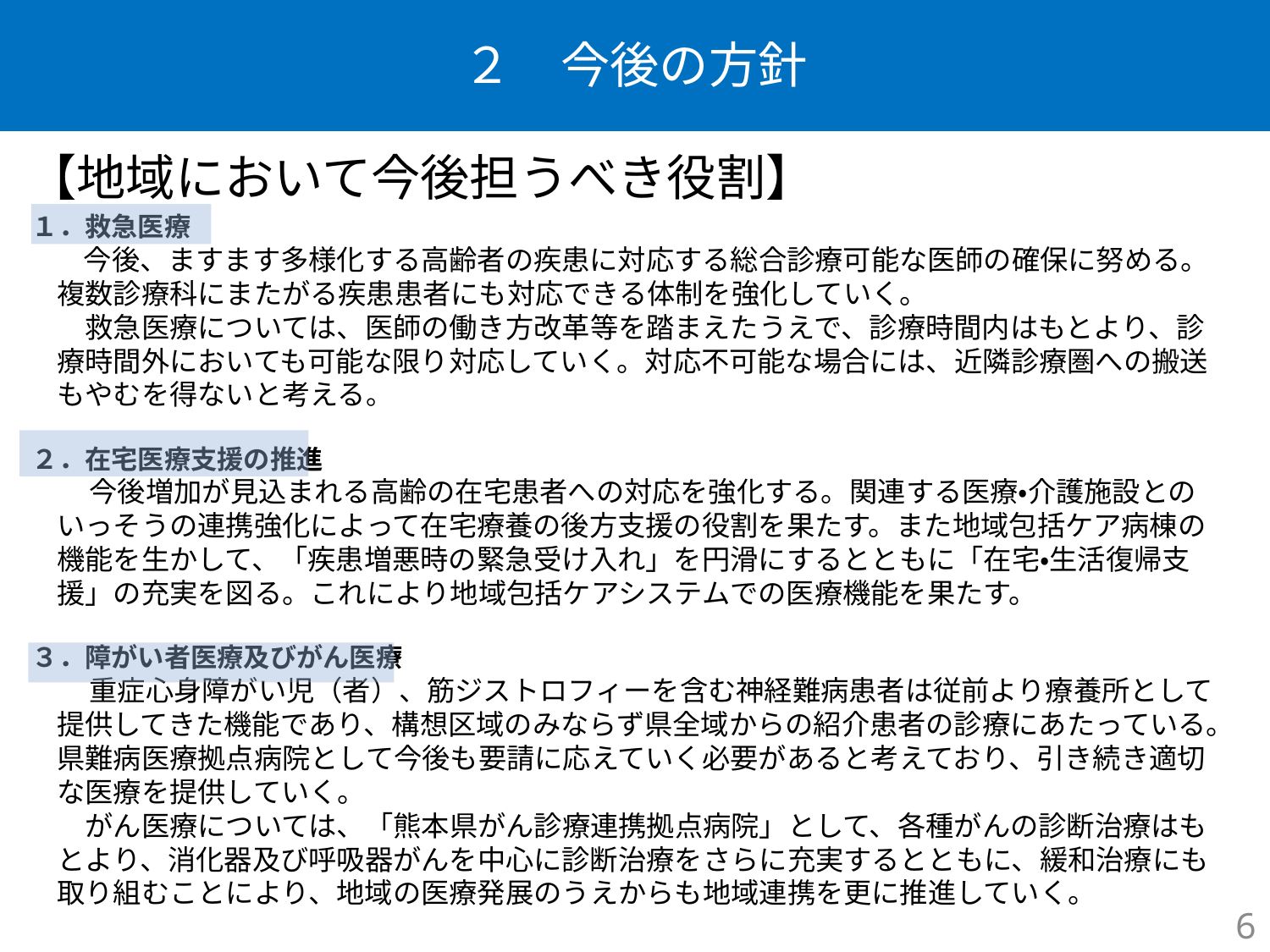

# ２　今後の方針
【地域において今後担うべき役割】

１．救急医療
　今後、ますます多様化する高齢者の疾患に対応する総合診療可能な医師の確保に努める。複数診療科にまたがる疾患患者にも対応できる体制を強化していく。
　救急医療については、医師の働き方改革等を踏まえたうえで、診療時間内はもとより、診療時間外においても可能な限り対応していく。対応不可能な場合には、近隣診療圏への搬送もやむを得ないと考える。

２．在宅医療支援の推進
　 今後増加が見込まれる高齢の在宅患者への対応を強化する。関連する医療・介護施設とのいっそうの連携強化によって在宅療養の後方支援の役割を果たす。また地域包括ケア病棟の機能を生かして、「疾患増悪時の緊急受け入れ」を円滑にするとともに「在宅・生活復帰支援」の充実を図る。これにより地域包括ケアシステムでの医療機能を果たす。

３．障がい者医療及びがん医療
　 重症心身障がい児（者）、筋ジストロフィーを含む神経難病患者は従前より療養所として提供してきた機能であり、構想区域のみならず県全域からの紹介患者の診療にあたっている。県難病医療拠点病院として今後も要請に応えていく必要があると考えており、引き続き適切な医療を提供していく。
　がん医療については、「熊本県がん診療連携拠点病院」として、各種がんの診断治療はもとより、消化器及び呼吸器がんを中心に診断治療をさらに充実するとともに、緩和治療にも取り組むことにより、地域の医療発展のうえからも地域連携を更に推進していく。

6